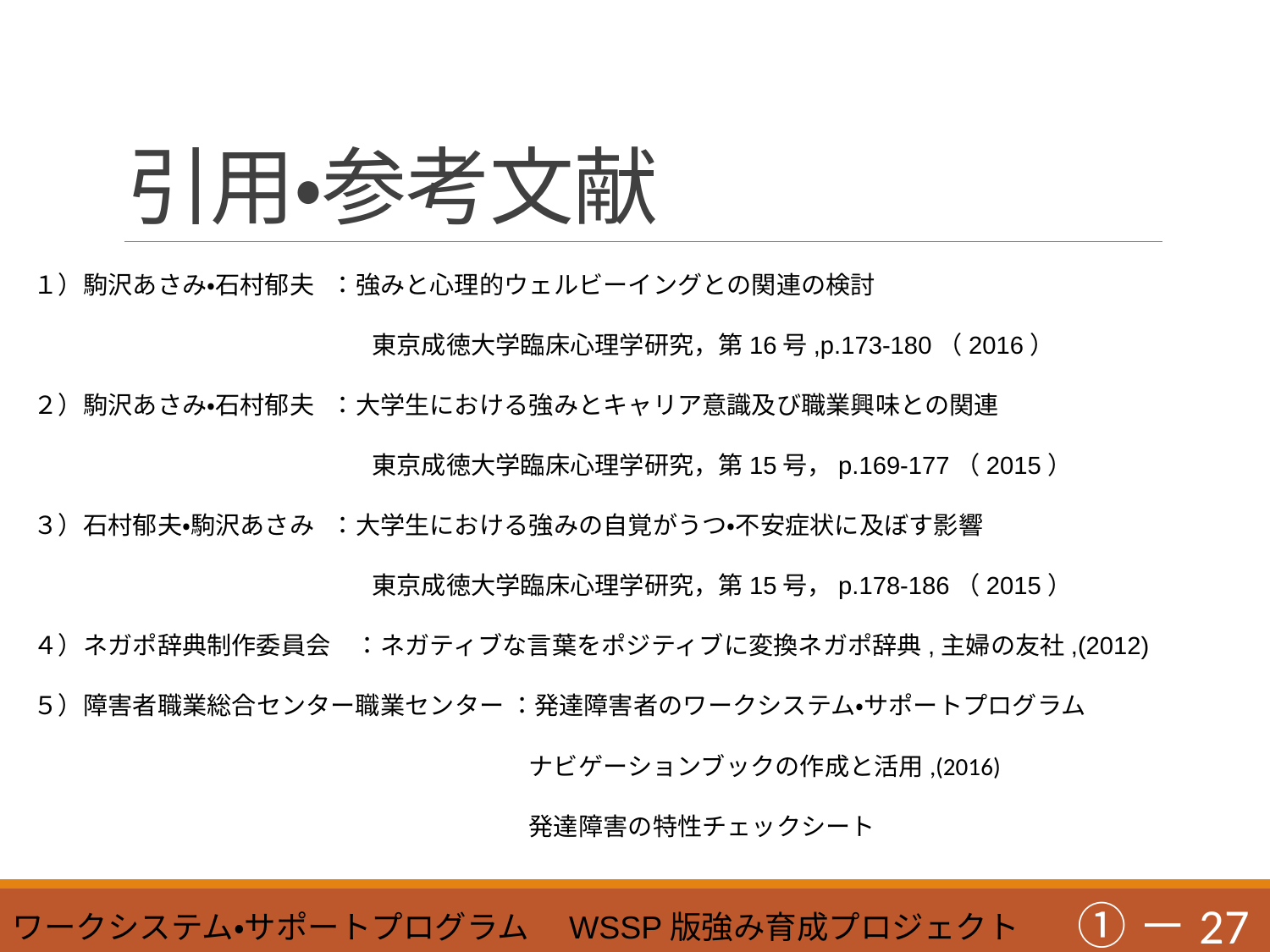

# 引用・参考文献
１）駒沢あさみ・石村郁夫   ：強みと心理的ウェルビーイングとの関連の検討
　　　　　　　　　　　　　   東京成徳大学臨床心理学研究，第16号,p.173-180（2016）
２）駒沢あさみ・石村郁夫   ：大学生における強みとキャリア意識及び職業興味との関連
　　　　　　　　　　　　　   東京成徳大学臨床心理学研究，第15号，p.169-177（2015）
３）石村郁夫・駒沢あさみ   ：大学生における強みの自覚がうつ・不安症状に及ぼす影響
　　　　　　　　　　　　　   東京成徳大学臨床心理学研究，第15号，p.178-186（2015）
４）ネガポ辞典制作委員会　：ネガティブな言葉をポジティブに変換ネガポ辞典,主婦の友社,(2012)
５）障害者職業総合センター職業センター ：発達障害者のワークシステム・サポートプログラム
　　　　　　　　　　　　　　　　　　　　ナビゲーションブックの作成と活用,(2016)
　　　　　　　　　　　　　　　　　　　　発達障害の特性チェックシート
①－27
ワークシステム・サポートプログラム　WSSP版強み育成プロジェクト